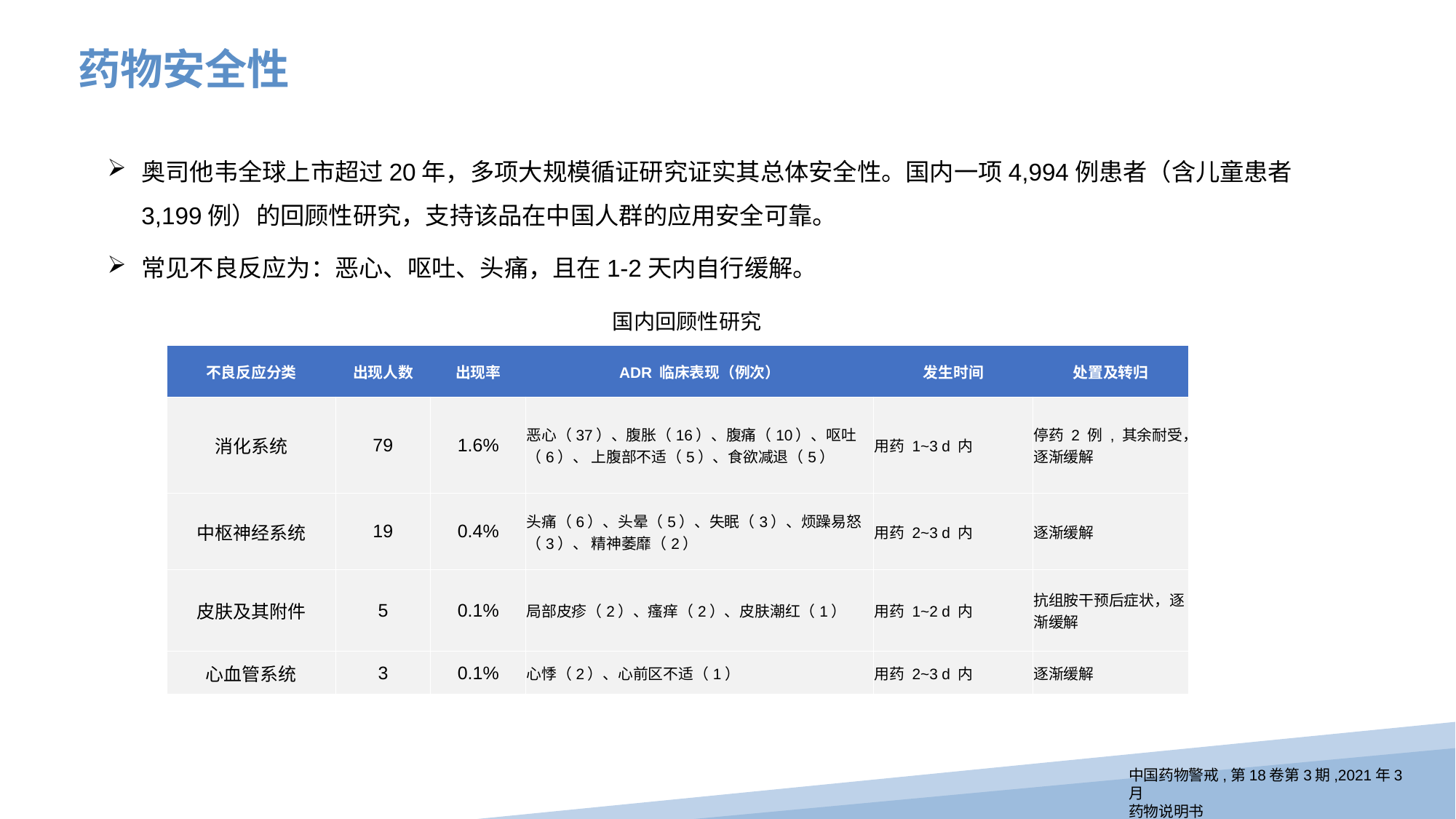

药物安全性
奥司他韦全球上市超过20年，多项大规模循证研究证实其总体安全性。国内一项4,994例患者（含儿童患者3,199例）的回顾性研究，支持该品在中国人群的应用安全可靠。
常见不良反应为：恶心、呕吐、头痛，且在1-2天内自行缓解。

国内回顾性研究
| 不良反应分类 | 出现人数 | 出现率 | ADR 临床表现（例次） | 发生时间 | 处置及转归 |
| --- | --- | --- | --- | --- | --- |
| 消化系统 | 79 | 1.6% | 恶心（37）、腹胀（16）、腹痛（10）、呕吐（6）、 上腹部不适（5）、食欲减退（5） | 用药 1~3 d 内 | 停药 2 例 , 其余耐受，逐渐缓解 |
| 中枢神经系统 | 19 | 0.4% | 头痛（6）、头晕（5）、失眠（3）、烦躁易怒（3）、 精神萎靡（2） | 用药 2~3 d 内 | 逐渐缓解 |
| 皮肤及其附件 | 5 | 0.1% | 局部皮疹（2）、瘙痒（2）、皮肤潮红（1） | 用药 1~2 d 内 | 抗组胺干预后症状，逐渐缓解 |
| 心血管系统 | 3 | 0.1% | 心悸（2）、心前区不适（1） | 用药 2~3 d 内 | 逐渐缓解 |

中国药物警戒,第18卷第3期,2021年3月
药物说明书